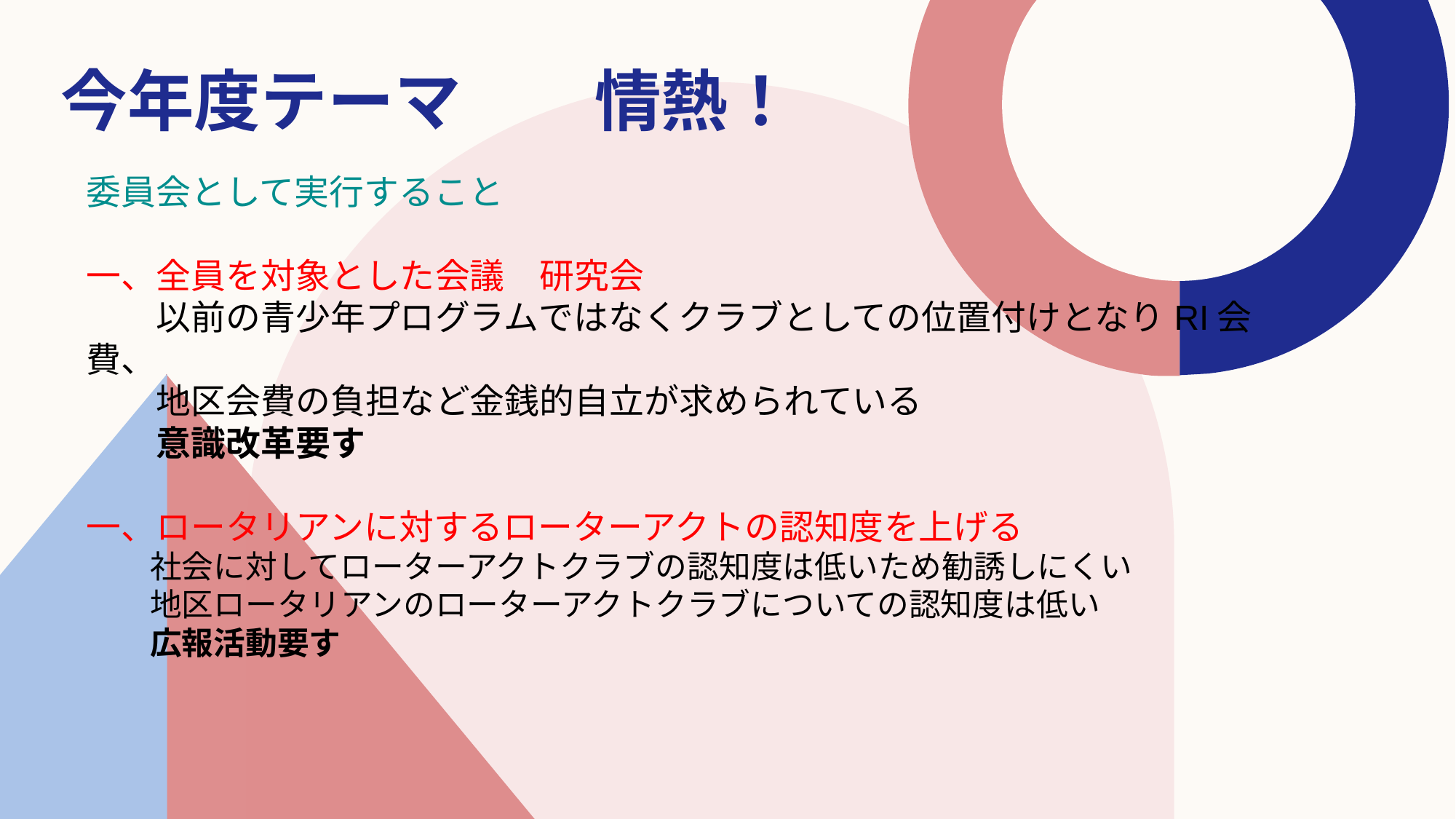

今年度テーマ　　情熱！
# 委員会として実行すること

一、全員を対象とした会議　研究会
　　以前の青少年プログラムではなくクラブとしての位置付けとなりRI会費、
　　地区会費の負担など金銭的自立が求められている
　　意識改革要す

一、ロータリアンに対するローターアクトの認知度を上げる
　　社会に対してローターアクトクラブの認知度は低いため勧誘しにくい
　　地区ロータリアンのローターアクトクラブについての認知度は低い
　　広報活動要す